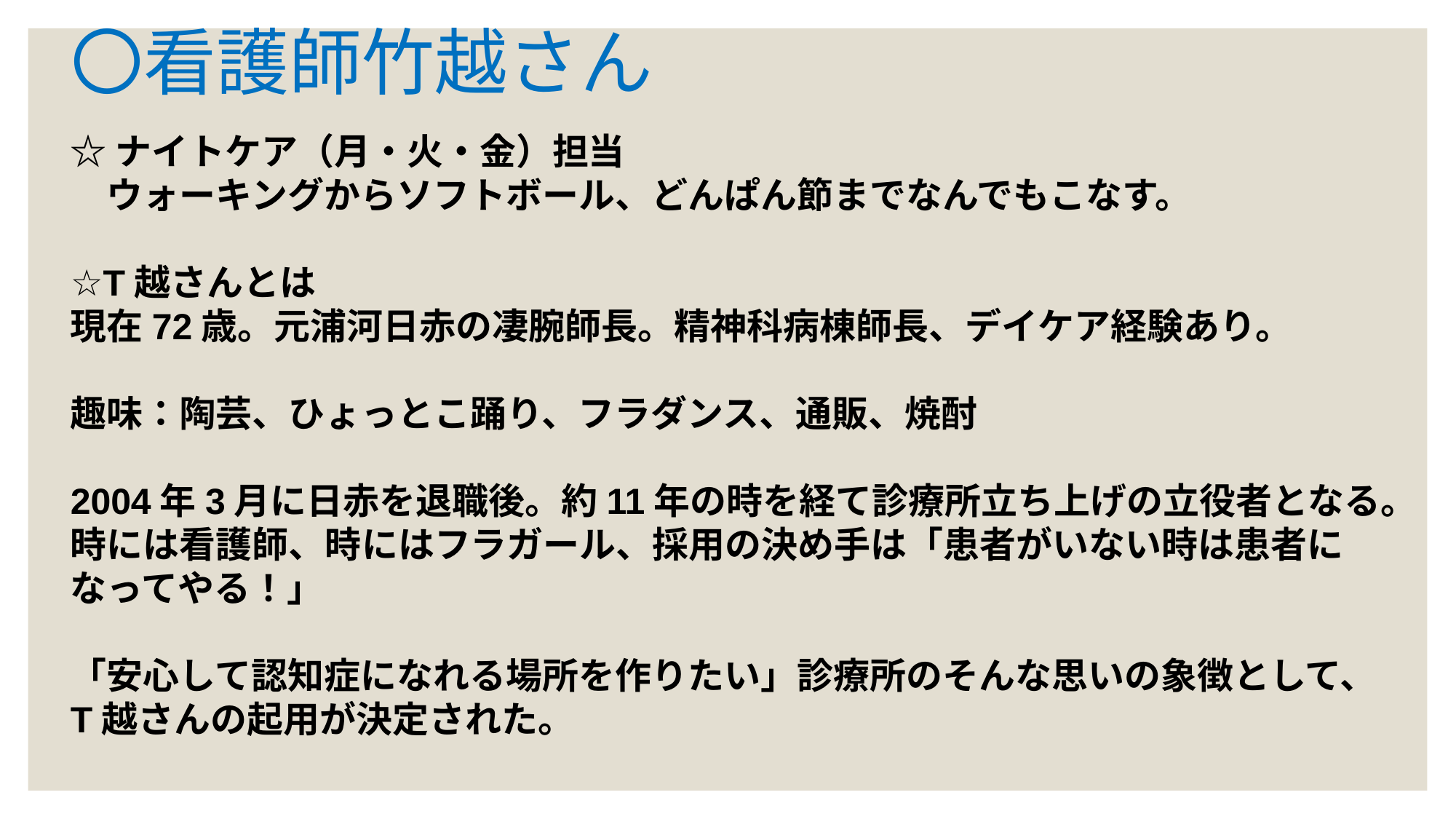

# 〇看護師竹越さん
☆ナイトケア（月・火・金）担当
　ウォーキングからソフトボール、どんぱん節までなんでもこなす。

☆T越さんとは
現在72歳。元浦河日赤の凄腕師長。精神科病棟師長、デイケア経験あり。

趣味：陶芸、ひょっとこ踊り、フラダンス、通販、焼酎

2004年3月に日赤を退職後。約11年の時を経て診療所立ち上げの立役者となる。
時には看護師、時にはフラガール、採用の決め手は「患者がいない時は患者になってやる！」

「安心して認知症になれる場所を作りたい」診療所のそんな思いの象徴として、T越さんの起用が決定された。